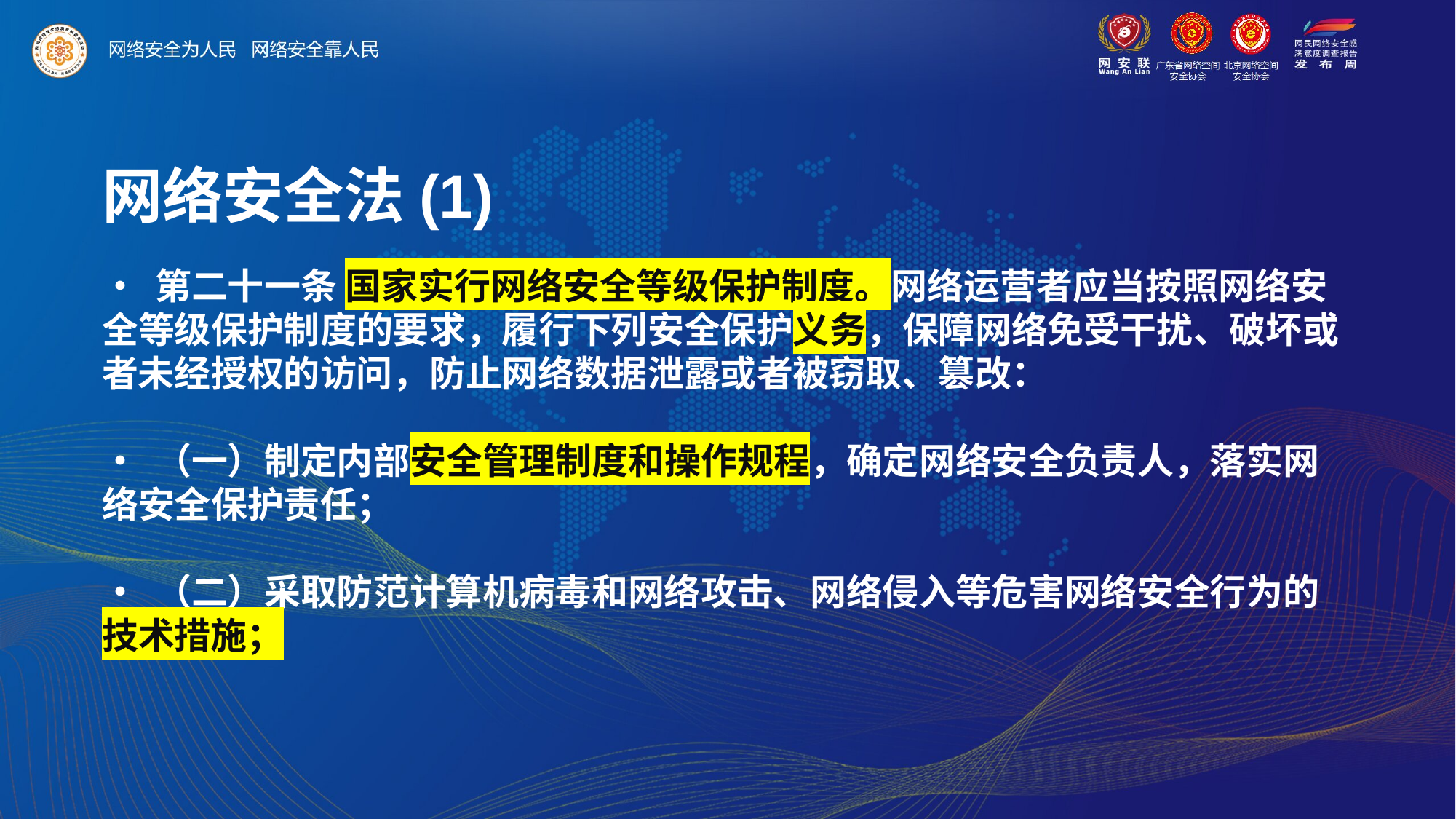

网络安全法(1)

• 第二十一条 国家实行网络安全等级保护制度。网络运营者应当按照网络安全等级保护制度的要求，履行下列安全保护义务，保障网络免受干扰、破坏或者未经授权的访问，防止网络数据泄露或者被窃取、篡改：

• （一）制定内部安全管理制度和操作规程，确定网络安全负责人，落实网络安全保护责任；

• （二）采取防范计算机病毒和网络攻击、网络侵入等危害网络安全行为的技术措施；